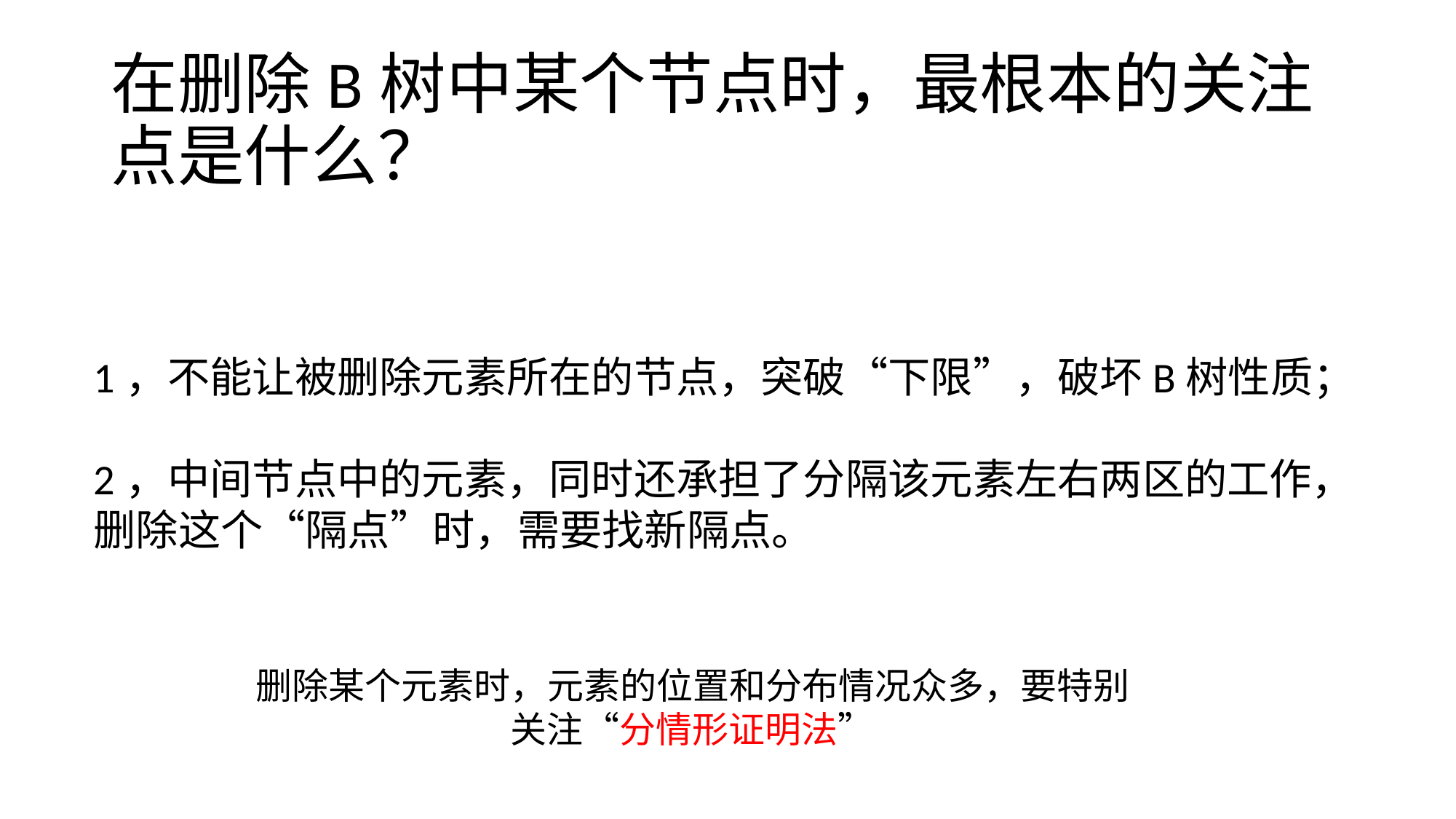

# 在删除B树中某个节点时，最根本的关注点是什么？
1，不能让被删除元素所在的节点，突破“下限”，破坏B树性质；

2，中间节点中的元素，同时还承担了分隔该元素左右两区的工作，删除这个“隔点”时，需要找新隔点。

删除某个元素时，元素的位置和分布情况众多，要特别关注“分情形证明法”